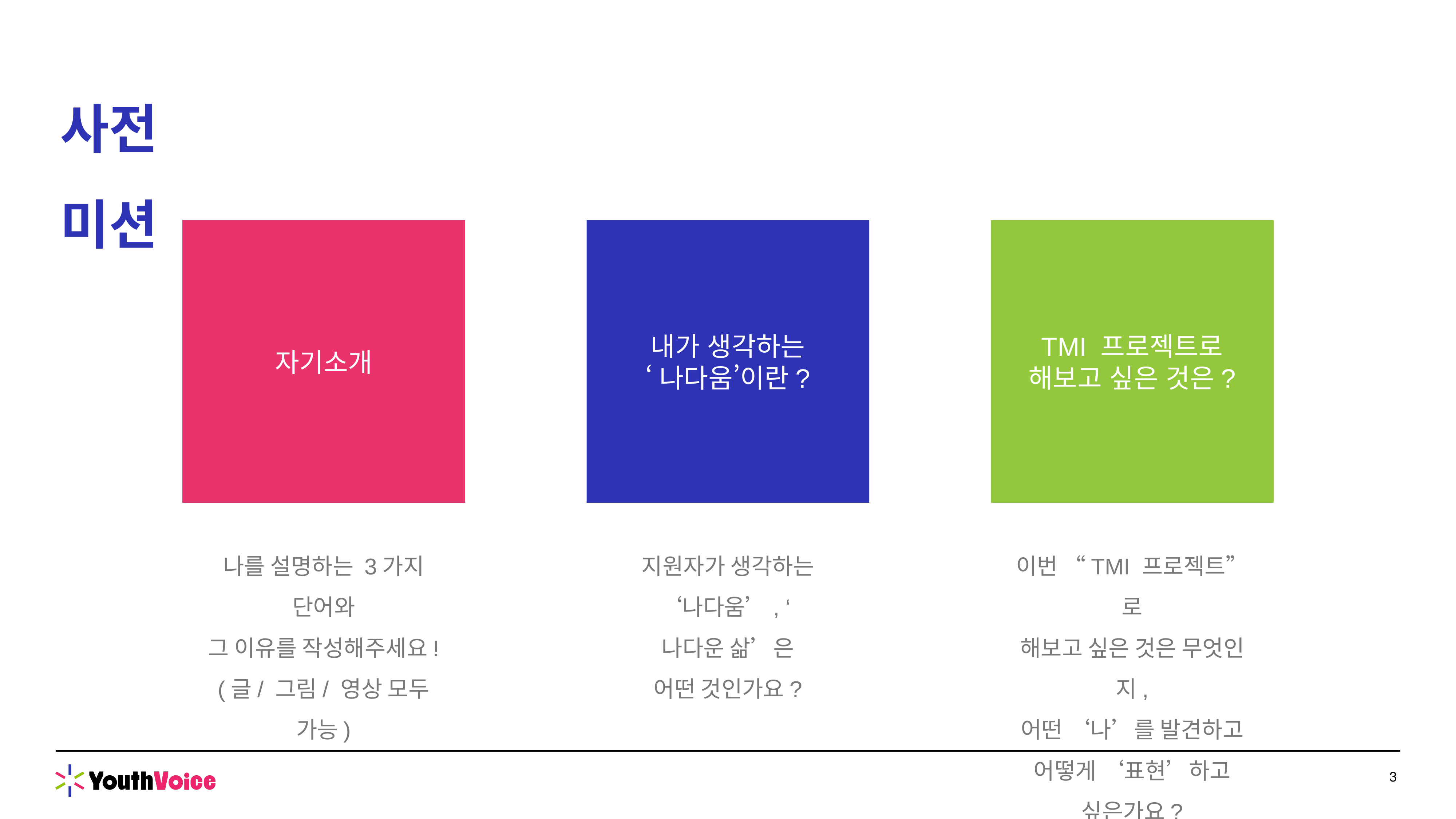

사전 미션
자기소개
내가 생각하는
‘나다움’이란?
TMI 프로젝트로
해보고 싶은 것은?
내가 생각하는
‘나다움’ 이란?
TMI 프로젝트로,
해보고 싶은 것은?
나를 설명하는 3가지 단어와
그 이유를 작성해주세요!
(글/ 그림/ 영상 모두 가능)
지원자가 생각하는
‘나다움’, ‘나다운 삶’은
어떤 것인가요?
이번 “TMI 프로젝트”로
해보고 싶은 것은 무엇인지,
어떤 ‘나’를 발견하고
어떻게 ‘표현’하고 싶은가요?
3